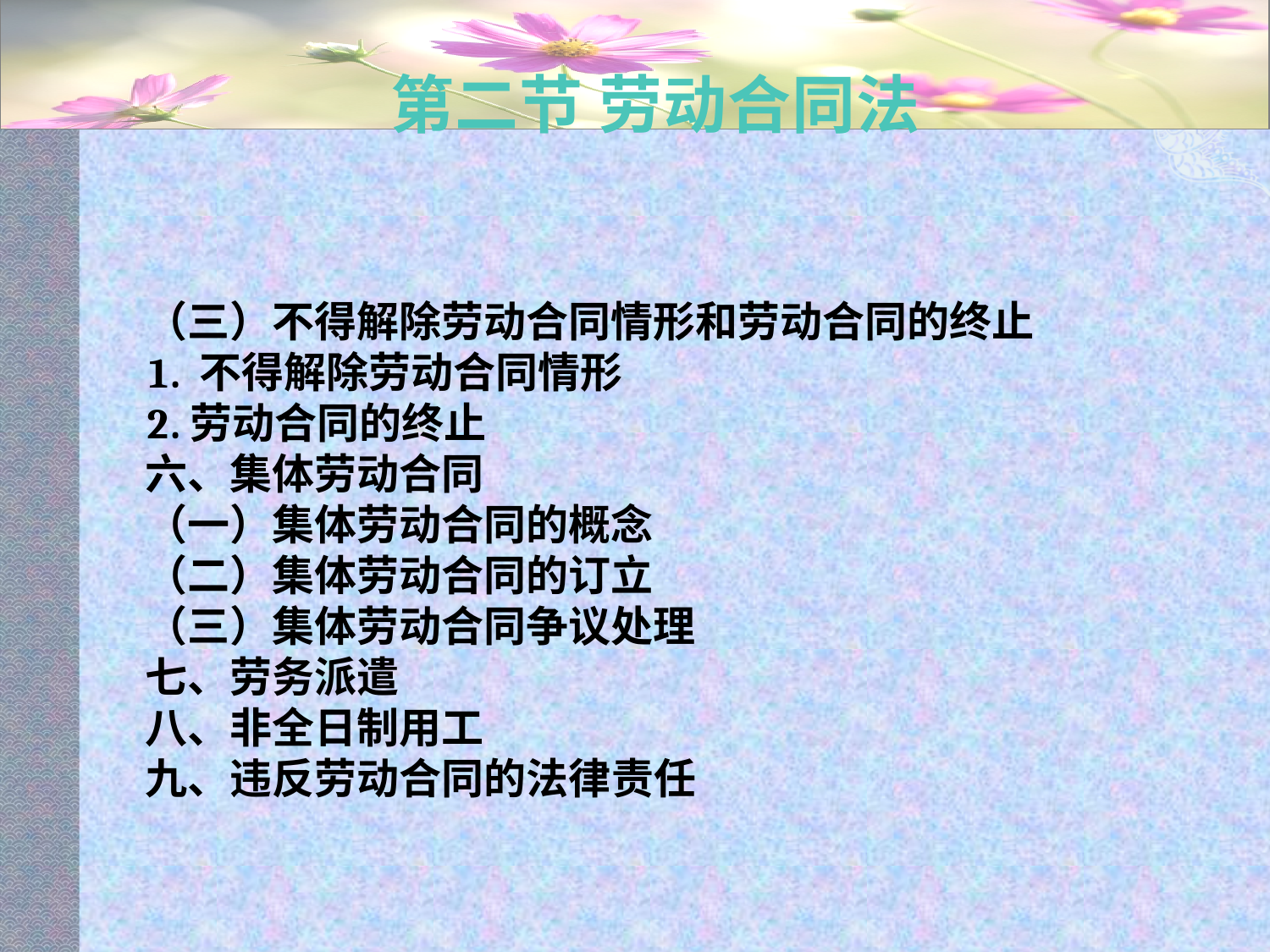

# 第二节 劳动合同法
（三）不得解除劳动合同情形和劳动合同的终止
1. 不得解除劳动合同情形
2.劳动合同的终止
六、集体劳动合同
（一）集体劳动合同的概念
（二）集体劳动合同的订立
（三）集体劳动合同争议处理
七、劳务派遣
八、非全日制用工
九、违反劳动合同的法律责任